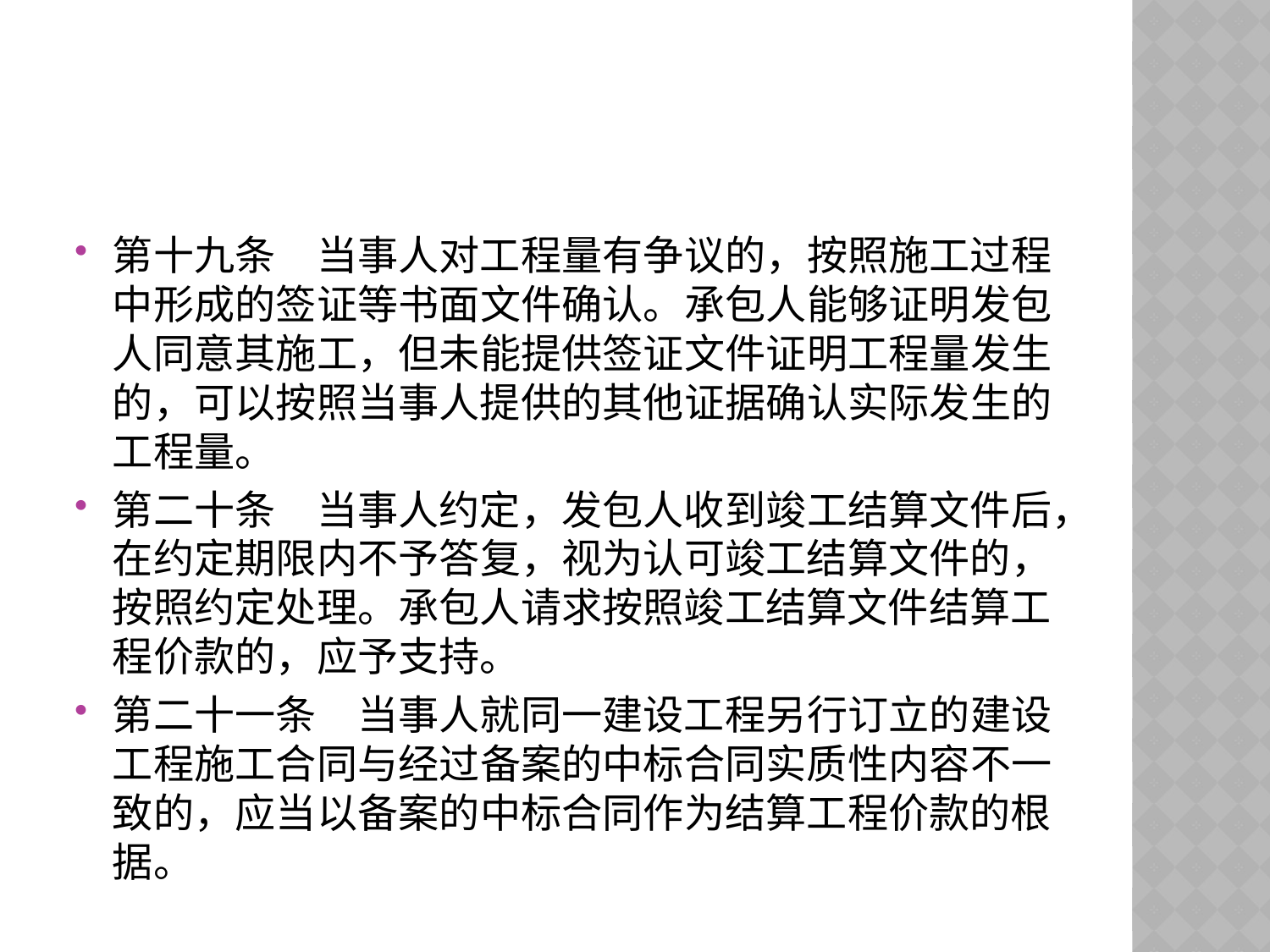

#
第十九条　当事人对工程量有争议的，按照施工过程中形成的签证等书面文件确认。承包人能够证明发包人同意其施工，但未能提供签证文件证明工程量发生的，可以按照当事人提供的其他证据确认实际发生的工程量。
第二十条　当事人约定，发包人收到竣工结算文件后，在约定期限内不予答复，视为认可竣工结算文件的，按照约定处理。承包人请求按照竣工结算文件结算工程价款的，应予支持。
第二十一条　当事人就同一建设工程另行订立的建设工程施工合同与经过备案的中标合同实质性内容不一致的，应当以备案的中标合同作为结算工程价款的根据。